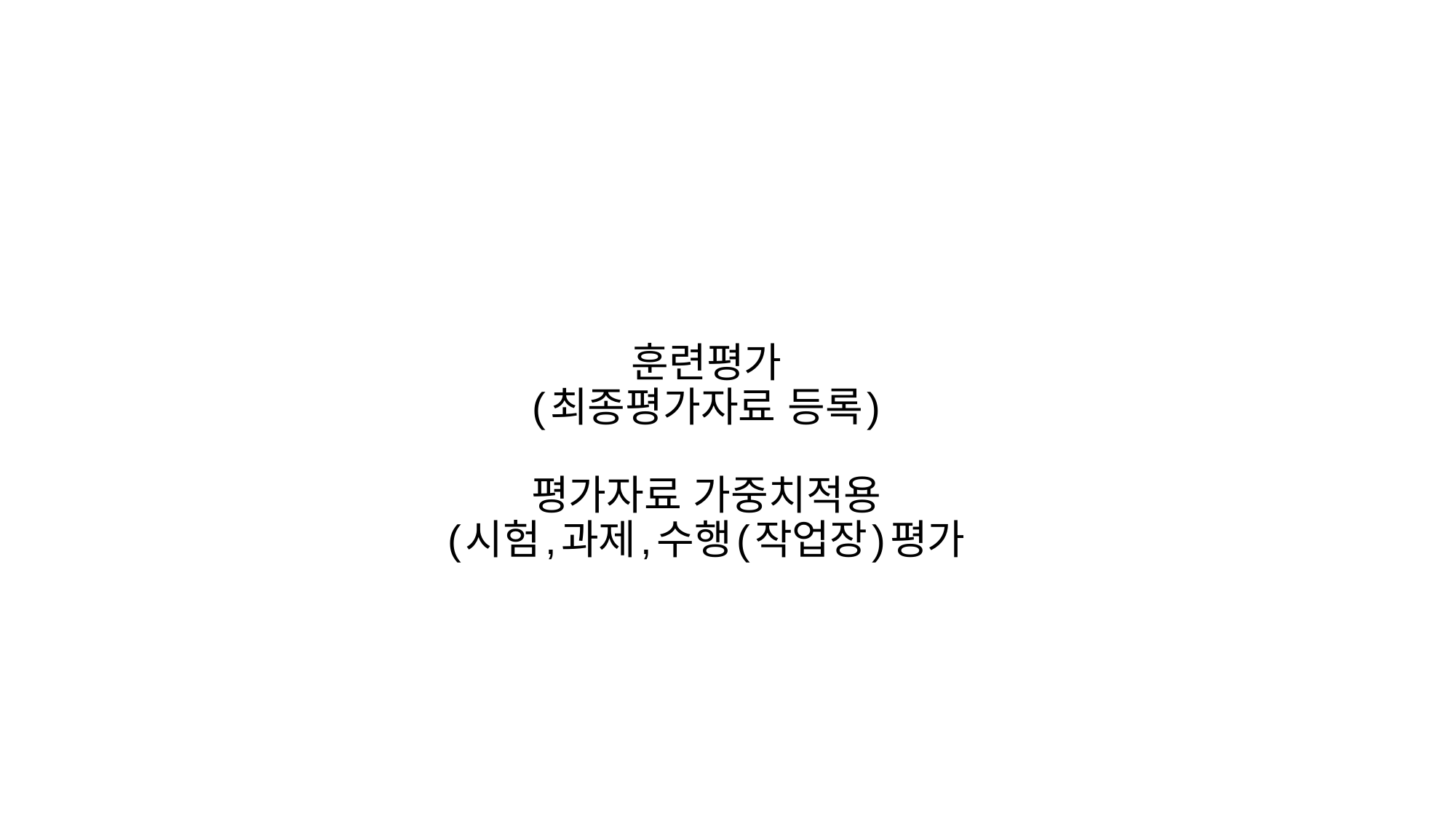

# 훈련평가 (최종평가자료 등록) 평가자료 가중치적용 (시험,과제,수행(작업장)평가